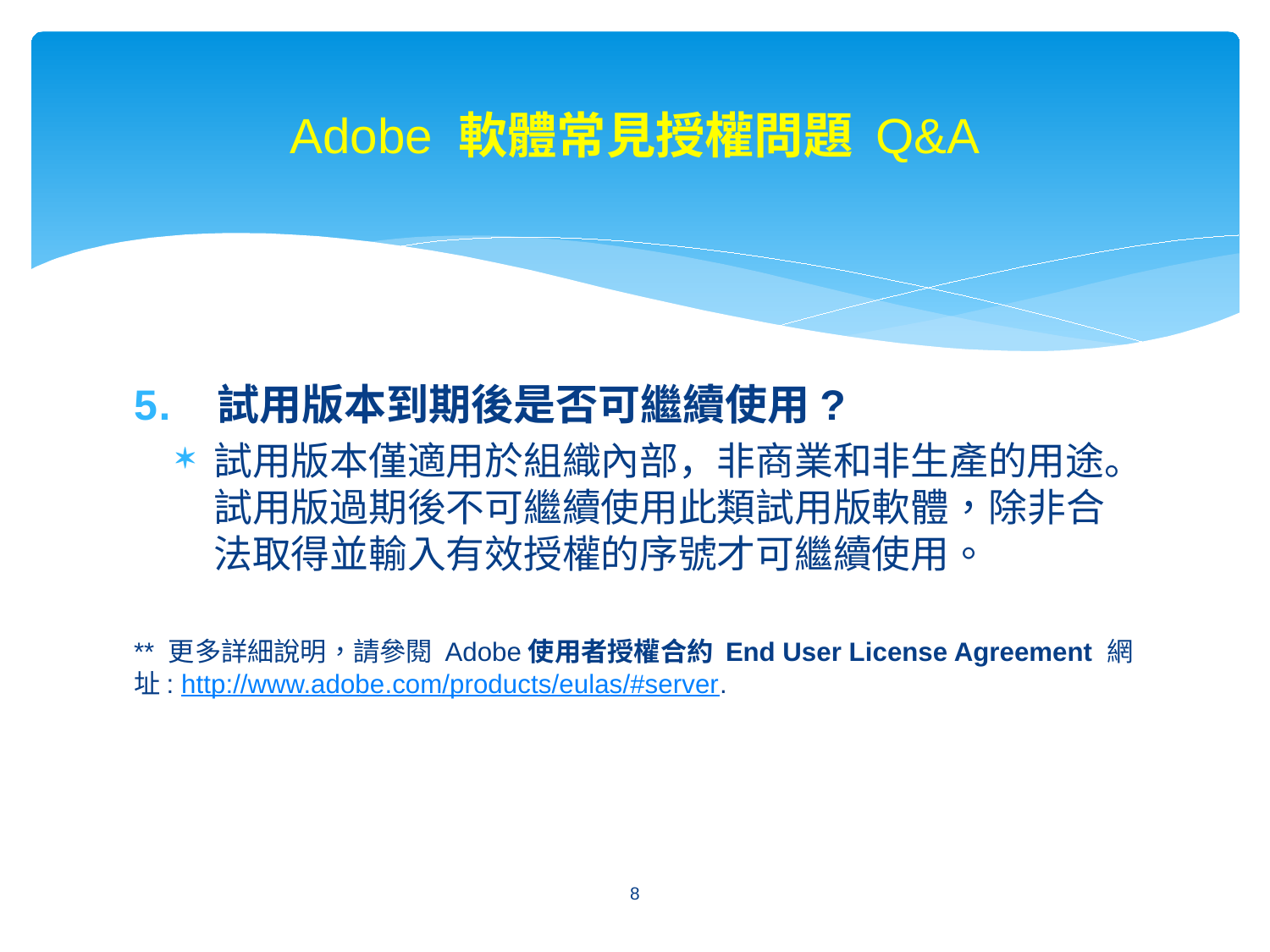

# Adobe 軟體常見授權問題 Q&A
 試用版本到期後是否可繼續使用?
試用版本僅適用於組織內部，非商業和非生產的用途。試用版過期後不可繼續使用此類試用版軟體，除非合法取得並輸入有效授權的序號才可繼續使用。

** 更多詳細說明，請參閱 Adobe使用者授權合約 End User License Agreement 網址: http://www.adobe.com/products/eulas/#server.

8